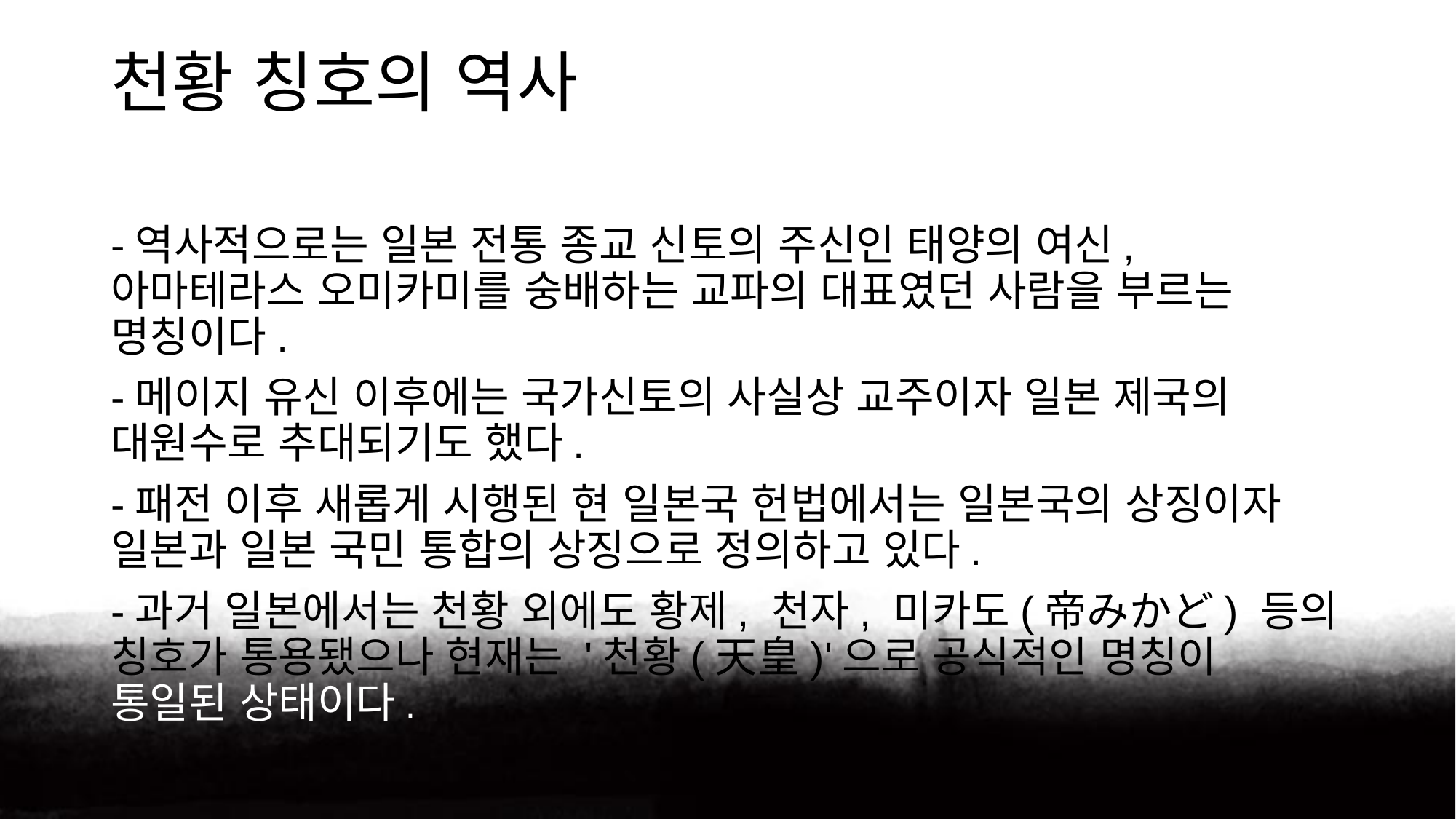

# 천황 칭호의 역사
-역사적으로는 일본 전통 종교 신토의 주신인 태양의 여신, 아마테라스 오미카미를 숭배하는 교파의 대표였던 사람을 부르는 명칭이다.
-메이지 유신 이후에는 국가신토의 사실상 교주이자 일본 제국의 대원수로 추대되기도 했다.
-패전 이후 새롭게 시행된 현 일본국 헌법에서는 일본국의 상징이자 일본과 일본 국민 통합의 상징으로 정의하고 있다.
-과거 일본에서는 천황 외에도 황제, 천자, 미카도(帝みかど) 등의 칭호가 통용됐으나 현재는 '천황(天皇)'으로 공식적인 명칭이 통일된 상태이다.